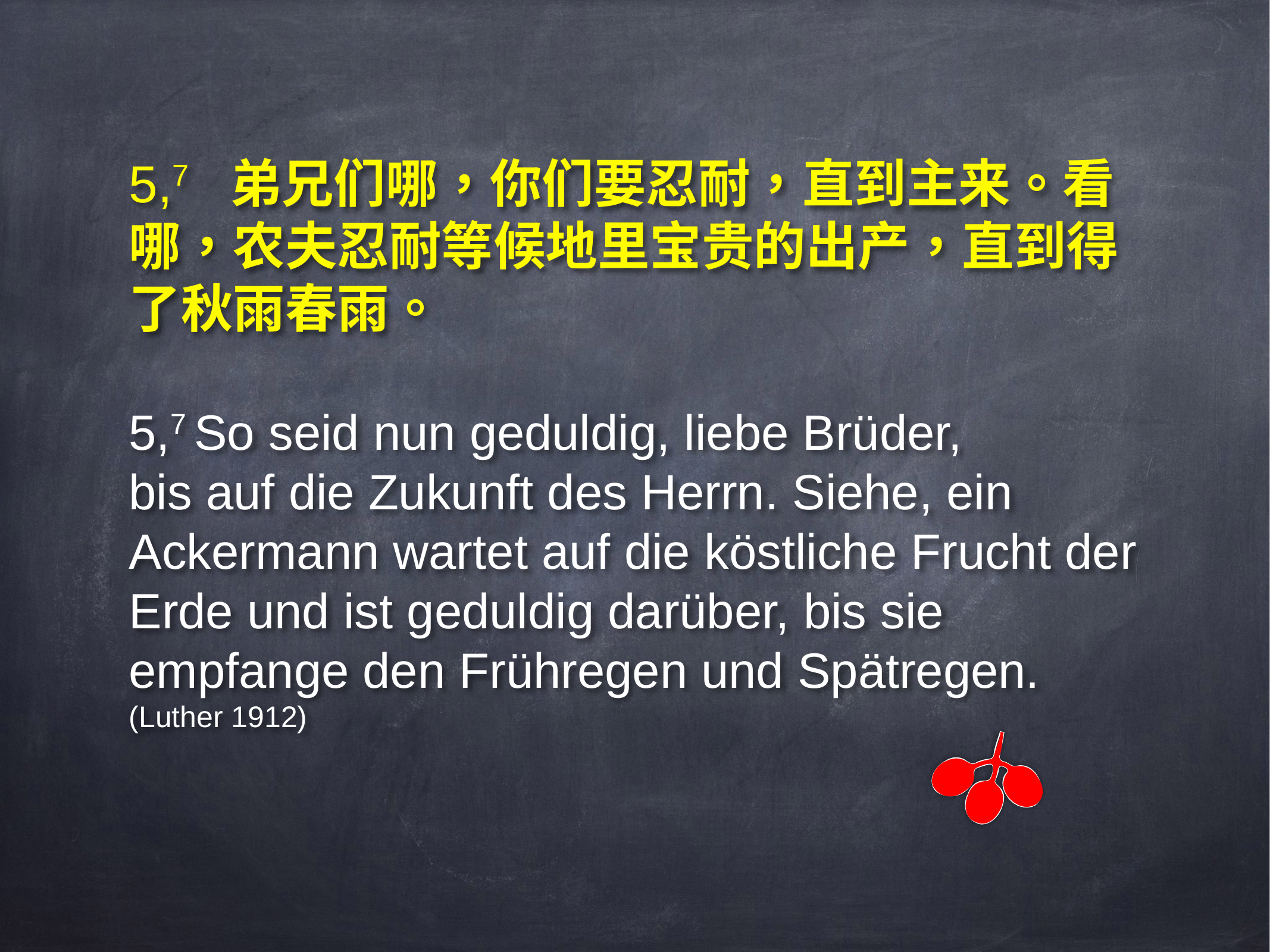

# 5,7    弟兄们哪，你们要忍耐，直到主来。看哪，农夫忍耐等候地里宝贵的出产，直到得了秋雨春雨。 5,7 So seid nun geduldig, liebe Brüder, bis auf die Zukunft des Herrn. Siehe, ein Ackermann wartet auf die köstliche Frucht der Erde und ist geduldig darüber, bis sie empfange den Frühregen und Spätregen. (Luther 1912)